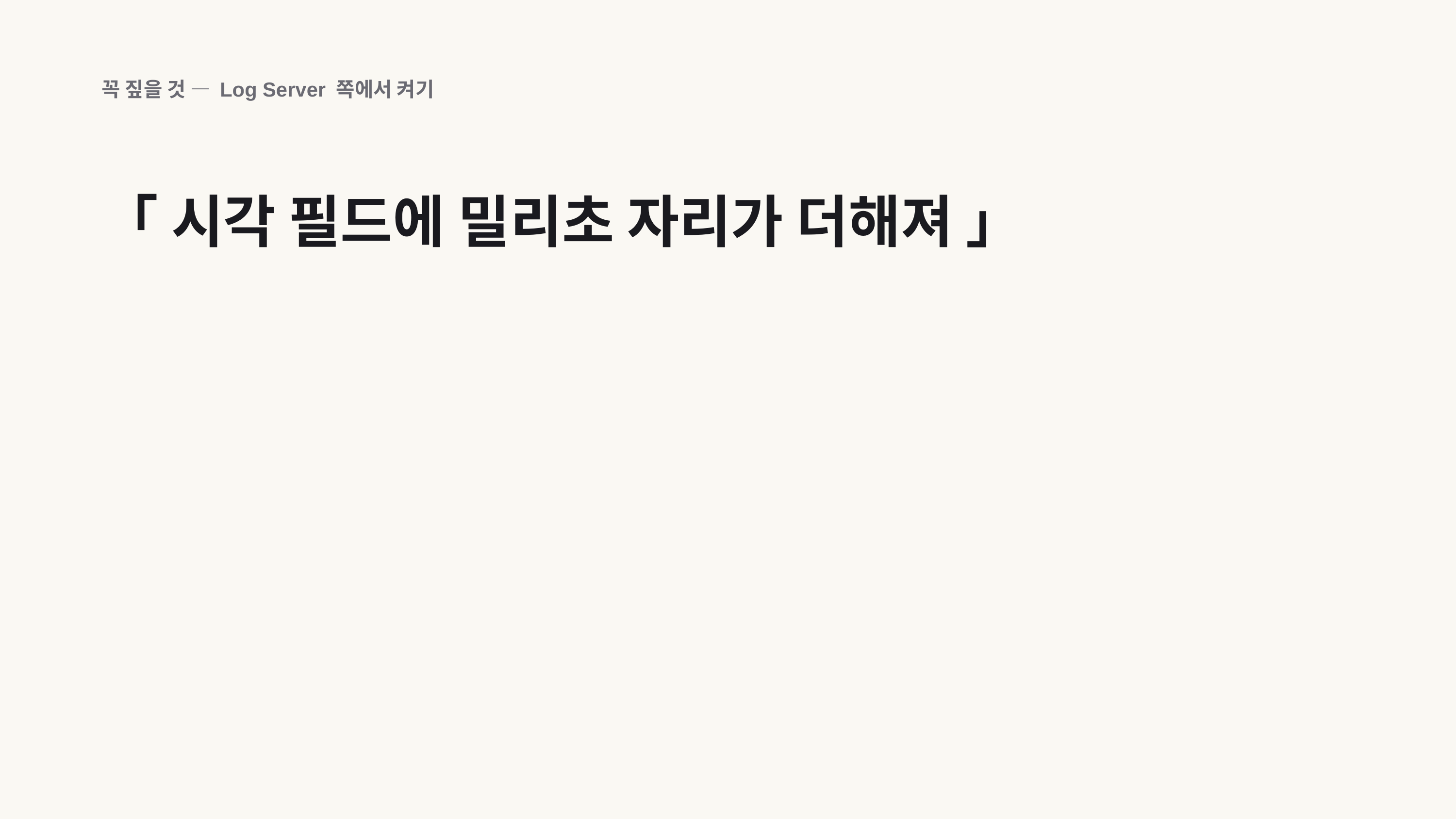

꼭 짚을 것 — Log Server 쪽에서 켜기
「 시각 필드에 밀리초 자리가 더해져 」